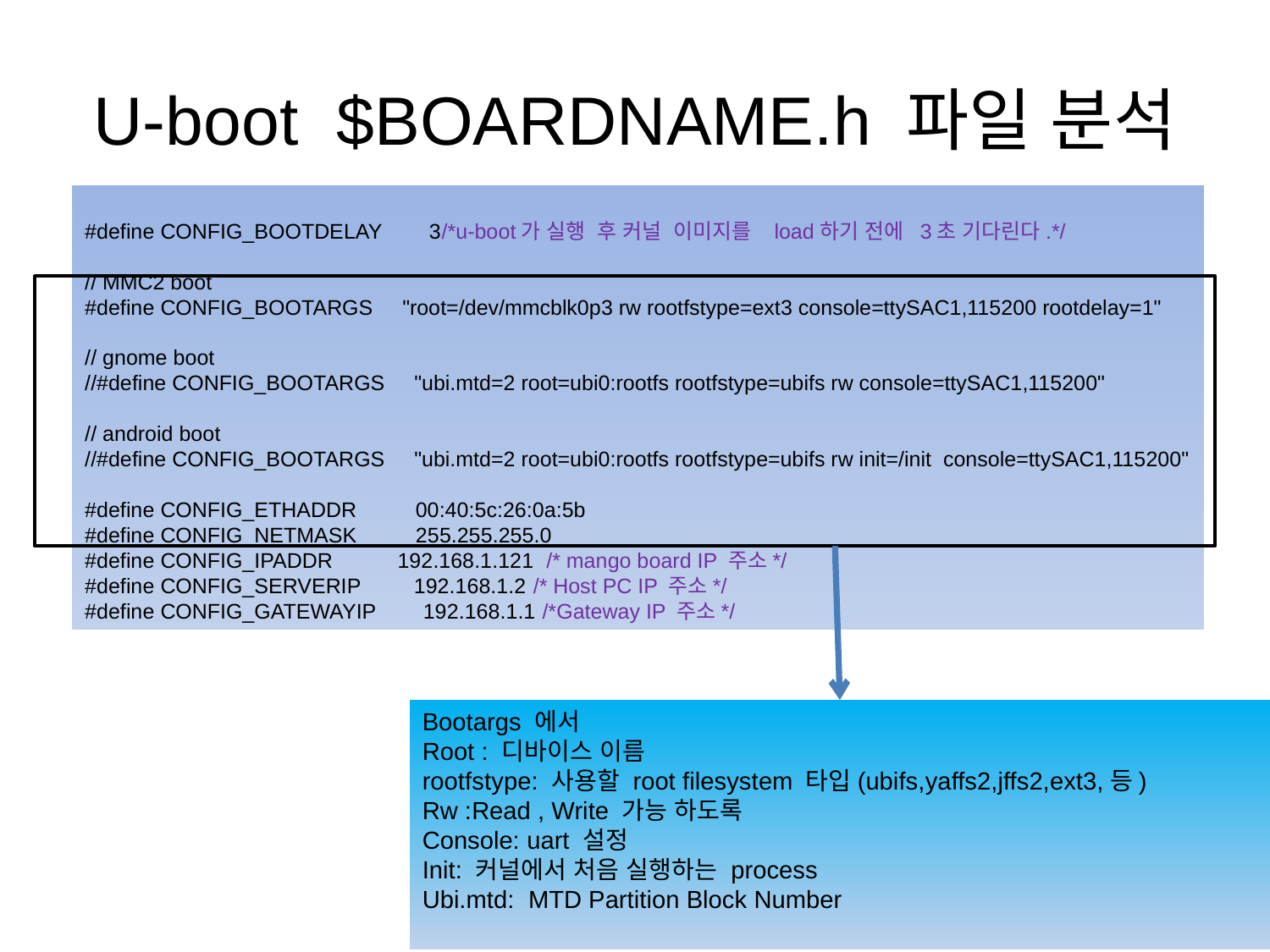

# U-boot  $BOARDNAME.h 파일 분석

#define CONFIG_BOOTDELAY        3/*u-boot가 실행  후 커널  이미지를   load하기 전에  3초 기다린다.*/

// MMC2 boot
#define CONFIG_BOOTARGS     "root=/dev/mmcblk0p3 rw rootfstype=ext3 console=ttySAC1,115200 rootdelay=1"

// gnome boot
//#define CONFIG_BOOTARGS     "ubi.mtd=2 root=ubi0:rootfs rootfstype=ubifs rw console=ttySAC1,115200"

// android boot
//#define CONFIG_BOOTARGS     "ubi.mtd=2 root=ubi0:rootfs rootfstype=ubifs rw init=/init  console=ttySAC1,115200"

#define CONFIG_ETHADDR          00:40:5c:26:0a:5b
#define CONFIG_NETMASK          255.255.255.0
#define CONFIG_IPADDR           192.168.1.121  /* mango board IP 주소*/
#define CONFIG_SERVERIP         192.168.1.2 /* Host PC IP 주소*/
#define CONFIG_GATEWAYIP        192.168.1.1 /*Gateway IP 주소*/

Bootargs 에서
Root : 디바이스 이름
rootfstype: 사용할 root filesystem 타입(ubifs,yaffs2,jffs2,ext3,등)
Rw :Read , Write 가능 하도록
Console: uart 설정
Init: 커널에서 처음 실행하는 process
Ubi.mtd:  MTD Partition Block Number

http://www.mangoboard.com